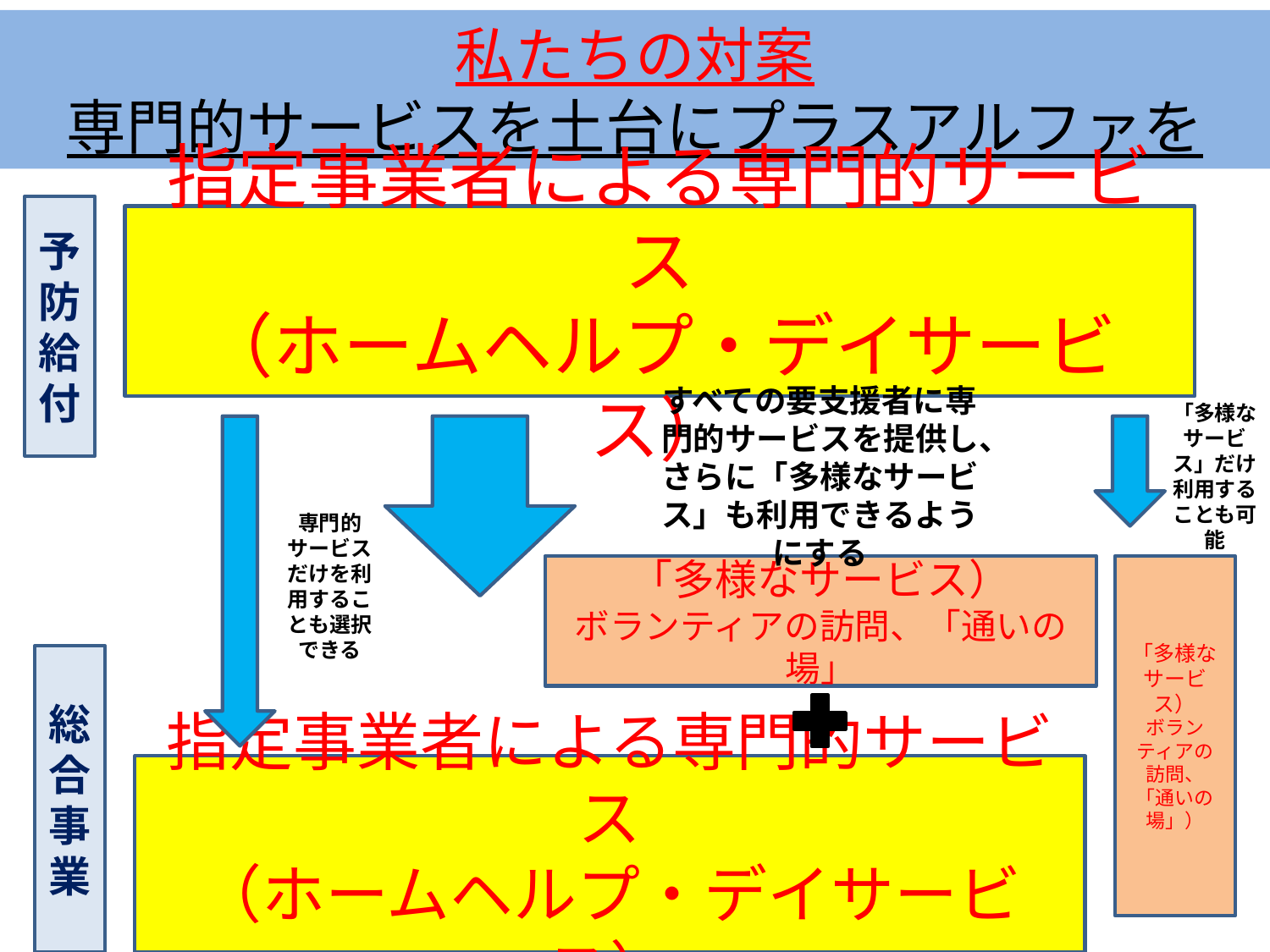

# 私たちの対案 専門的サービスを土台にプラスアルファを

予防給付
指定事業者による専門的サービス
（ホームヘルプ・デイサービス）
すべての要支援者に専門的サービスを提供し、さらに「多様なサービス」も利用できるようにする
「多様なサービス」だけ利用することも可能

専門的サービスだけを利用することも選択できる
「多様なサービス）
ボランティアの訪問、「通いの場」
「多様なサービス）
ボランティアの訪問、「通いの場」）
総合事業

指定事業者による専門的サービス
（ホームヘルプ・デイサービス）